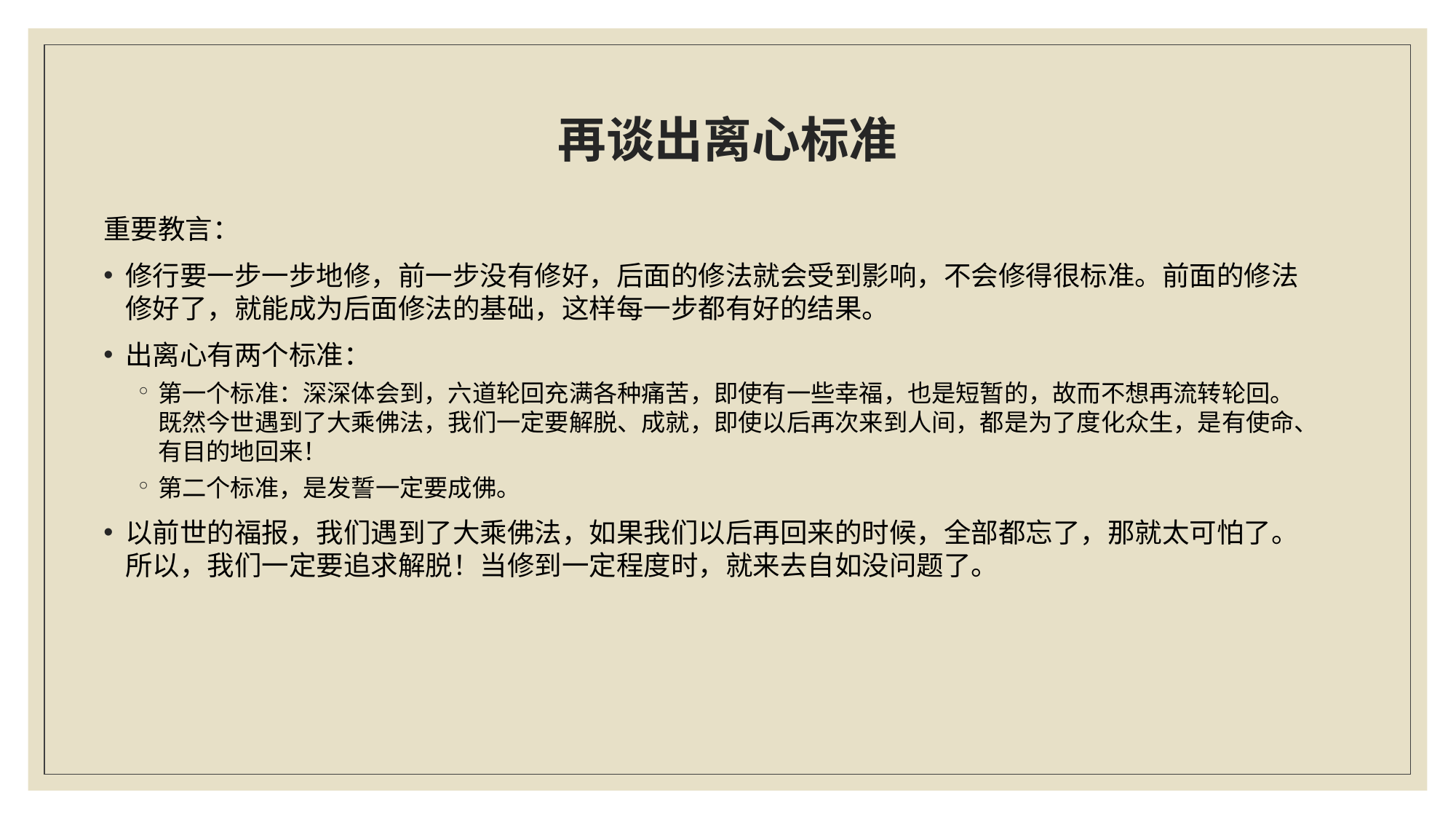

# 再谈出离心标准
重要教言：
修行要一步一步地修，前一步没有修好，后面的修法就会受到影响，不会修得很标准。前面的修法修好了，就能成为后面修法的基础，这样每一步都有好的结果。
出离心有两个标准：
第一个标准：深深体会到，六道轮回充满各种痛苦，即使有一些幸福，也是短暂的，故而不想再流转轮回。既然今世遇到了大乘佛法，我们一定要解脱、成就，即使以后再次来到人间，都是为了度化众生，是有使命、有目的地回来！
第二个标准，是发誓一定要成佛。
以前世的福报，我们遇到了大乘佛法，如果我们以后再回来的时候，全部都忘了，那就太可怕了。所以，我们一定要追求解脱！当修到一定程度时，就来去自如没问题了。